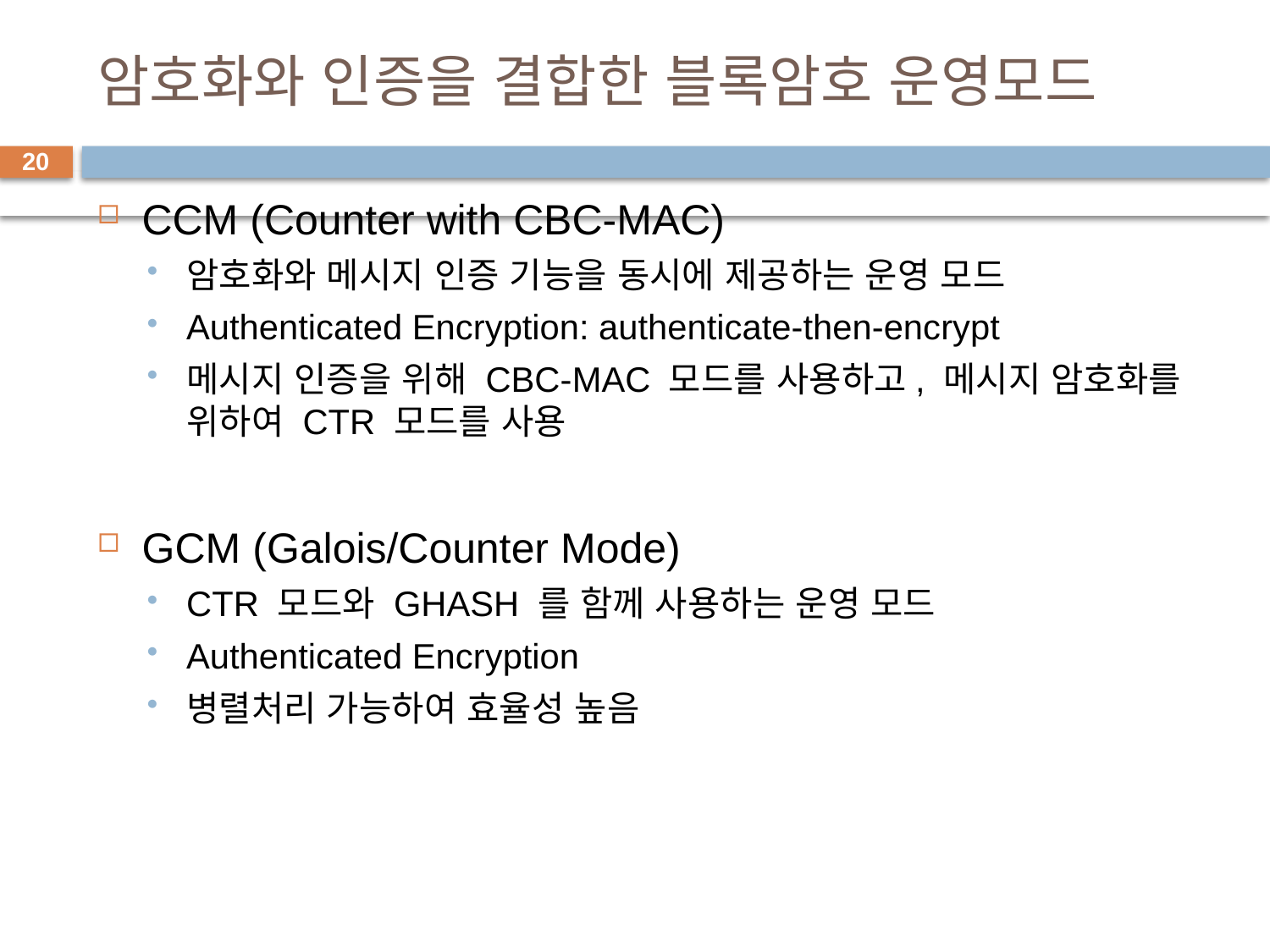

# 암호화와 인증을 결합한 블록암호 운영모드
20
CCM (Counter with CBC-MAC)
암호화와 메시지 인증 기능을 동시에 제공하는 운영 모드
Authenticated Encryption: authenticate-then-encrypt
메시지 인증을 위해 CBC-MAC 모드를 사용하고, 메시지 암호화를 위하여 CTR 모드를 사용

GCM (Galois/Counter Mode)
CTR 모드와 GHASH 를 함께 사용하는 운영 모드
Authenticated Encryption
병렬처리 가능하여 효율성 높음